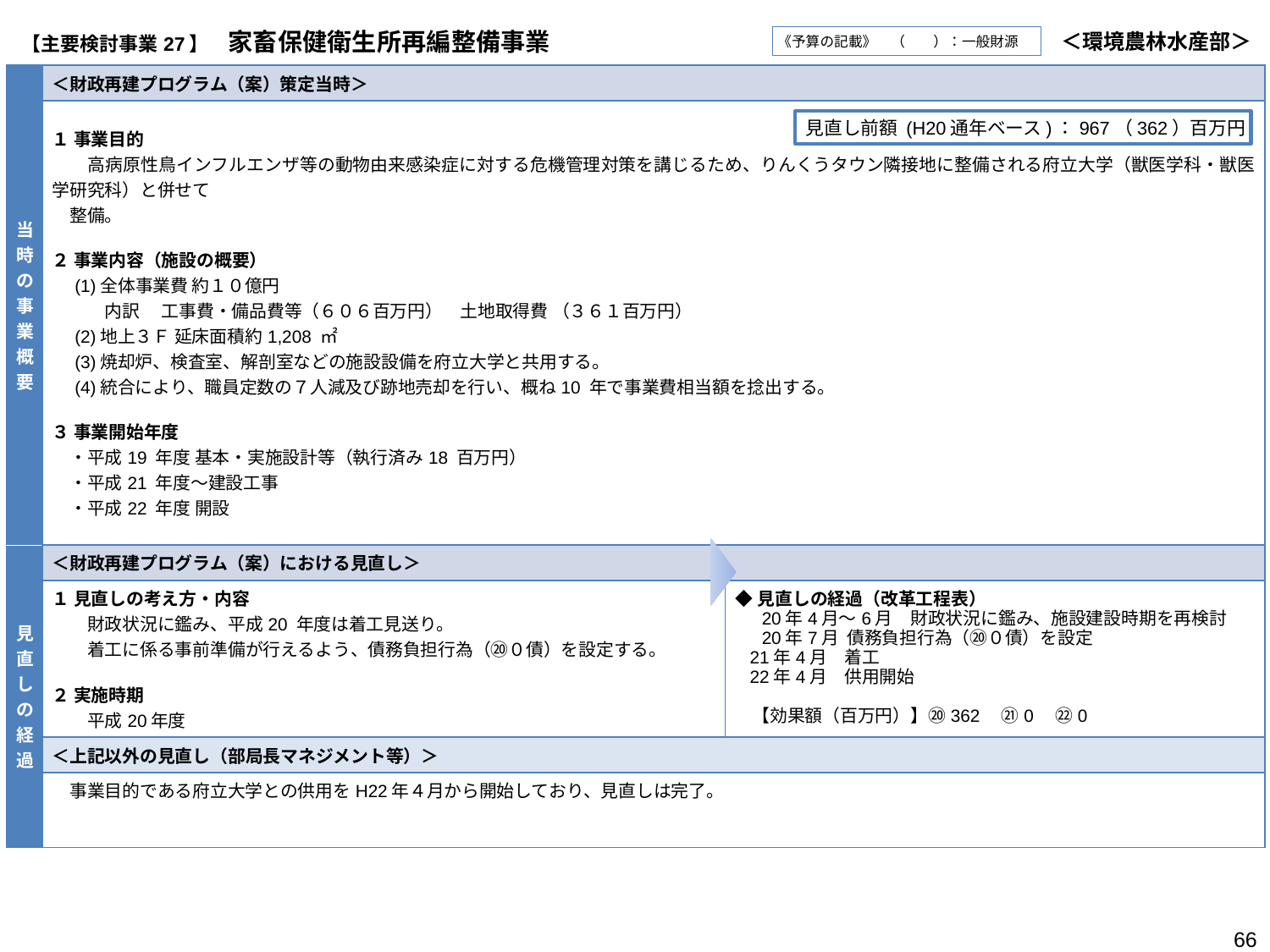

| 【主要検討事業27】　家畜保健衛生所再編整備事業 | ＜環境農林水産部＞ |
| --- | --- |
《予算の記載》　（　　）：一般財源
| 当時の事業概要 | ＜財政再建プログラム（案）策定当時＞ |  |
| --- | --- | --- |
|  | １ 事業目的 　　高病原性鳥インフルエンザ等の動物由来感染症に対する危機管理対策を講じるため、りんくうタウン隣接地に整備される府立大学（獣医学科・獣医学研究科）と併せて 　整備。 ２ 事業内容（施設の概要） 　(1)全体事業費 約１０億円 　　　内訳 　工事費・備品費等（６０６百万円）　土地取得費 （３６１百万円） 　(2)地上３Ｆ 延床面積約1,208 ㎡ 　(3)焼却炉、検査室、解剖室などの施設設備を府立大学と共用する。 　(4)統合により、職員定数の７人減及び跡地売却を行い、概ね10 年で事業費相当額を捻出する。 ３ 事業開始年度 　・平成19 年度 基本・実施設計等（執行済み18 百万円） 　・平成21 年度～建設工事 　・平成22 年度 開設 |  |
| 見直しの経過 | ＜財政再建プログラム（案）における見直し＞ |  |
|  | １ 見直しの考え方・内容 　　財政状況に鑑み、平成20 年度は着工見送り。 　　着工に係る事前準備が行えるよう、債務負担行為（⑳０債）を設定する。 ２ 実施時期 　　平成20年度 | ◆見直しの経過（改革工程表） 　 20年4月～6月　財政状況に鑑み、施設建設時期を再検討 　 20年7月 債務負担行為（⑳０債）を設定 21年4月　着工 22年4月　供用開始 【効果額（百万円）】⑳362　㉑0　㉒0 |
|  | ＜上記以外の見直し（部局長マネジメント等）＞ |  |
|  | 事業目的である府立大学との供用をH22年４月から開始しており、見直しは完了。 |  |
見直し前額 (H20通年ベース)：967（362）百万円

66